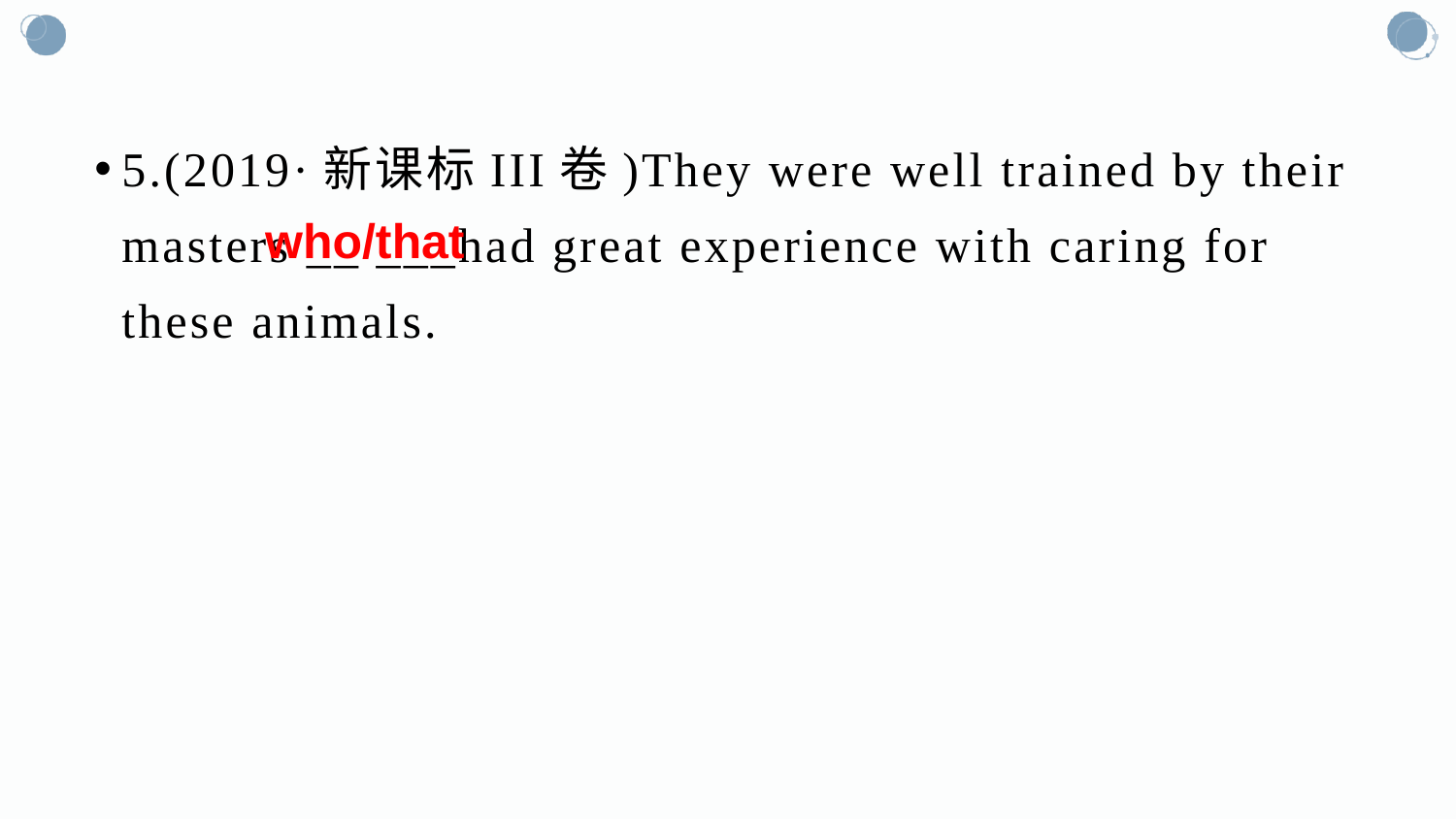

#
5.(2019·新课标III卷)They were well trained by their masters __ ___had great experience with caring for these animals.

who/that